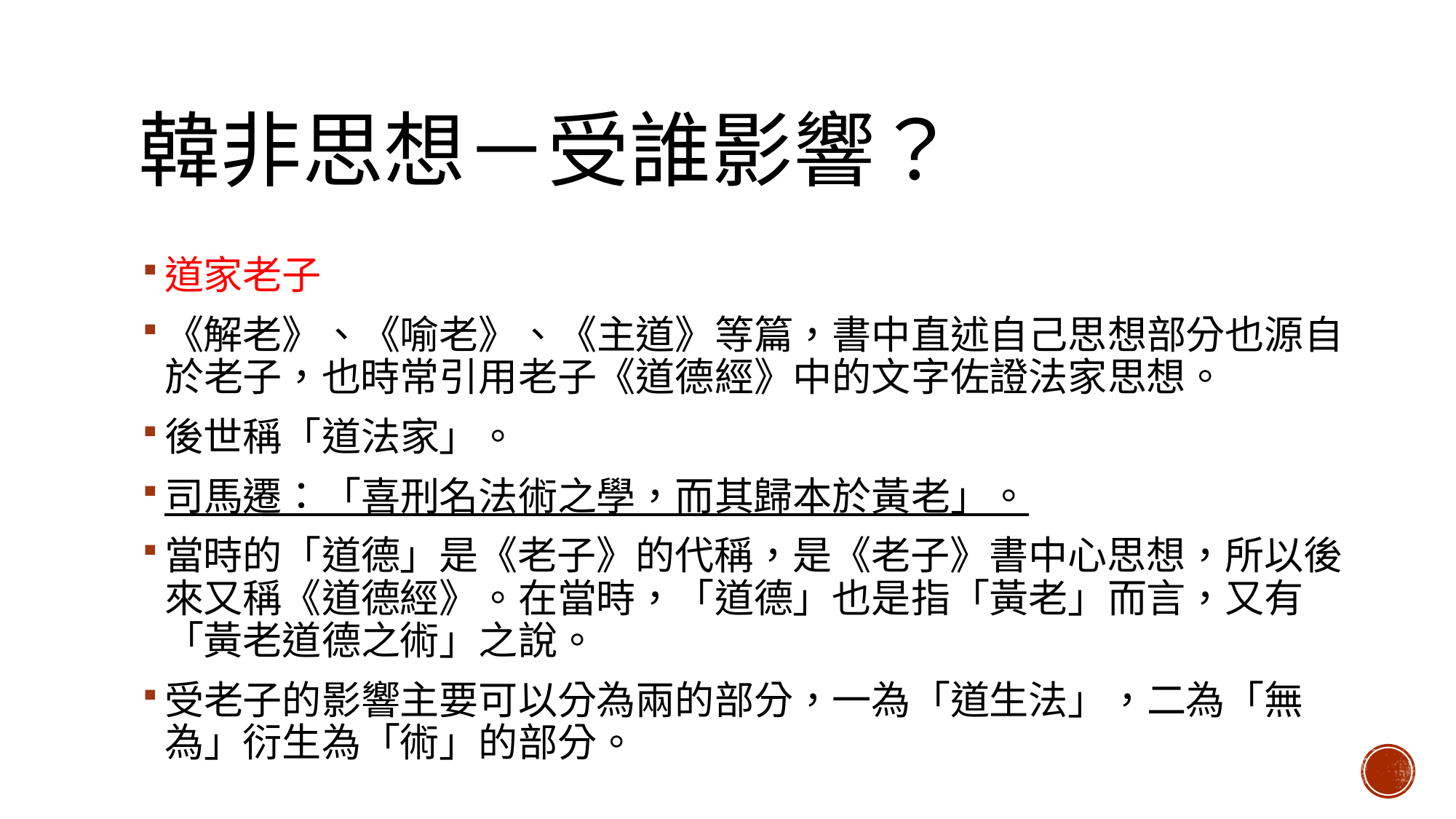

# 韓非思想－受誰影響？
道家老子
《解老》、《喻老》、《主道》等篇，書中直述自己思想部分也源自於老子，也時常引用老子《道德經》中的文字佐證法家思想。
後世稱「道法家」。
司馬遷：「喜刑名法術之學，而其歸本於黃老」。
當時的「道德」是《老子》的代稱，是《老子》書中心思想，所以後來又稱《道德經》。在當時，「道德」也是指「黃老」而言，又有「黃老道德之術」之說。
受老子的影響主要可以分為兩的部分，一為「道生法」，二為「無為」衍生為「術」的部分。